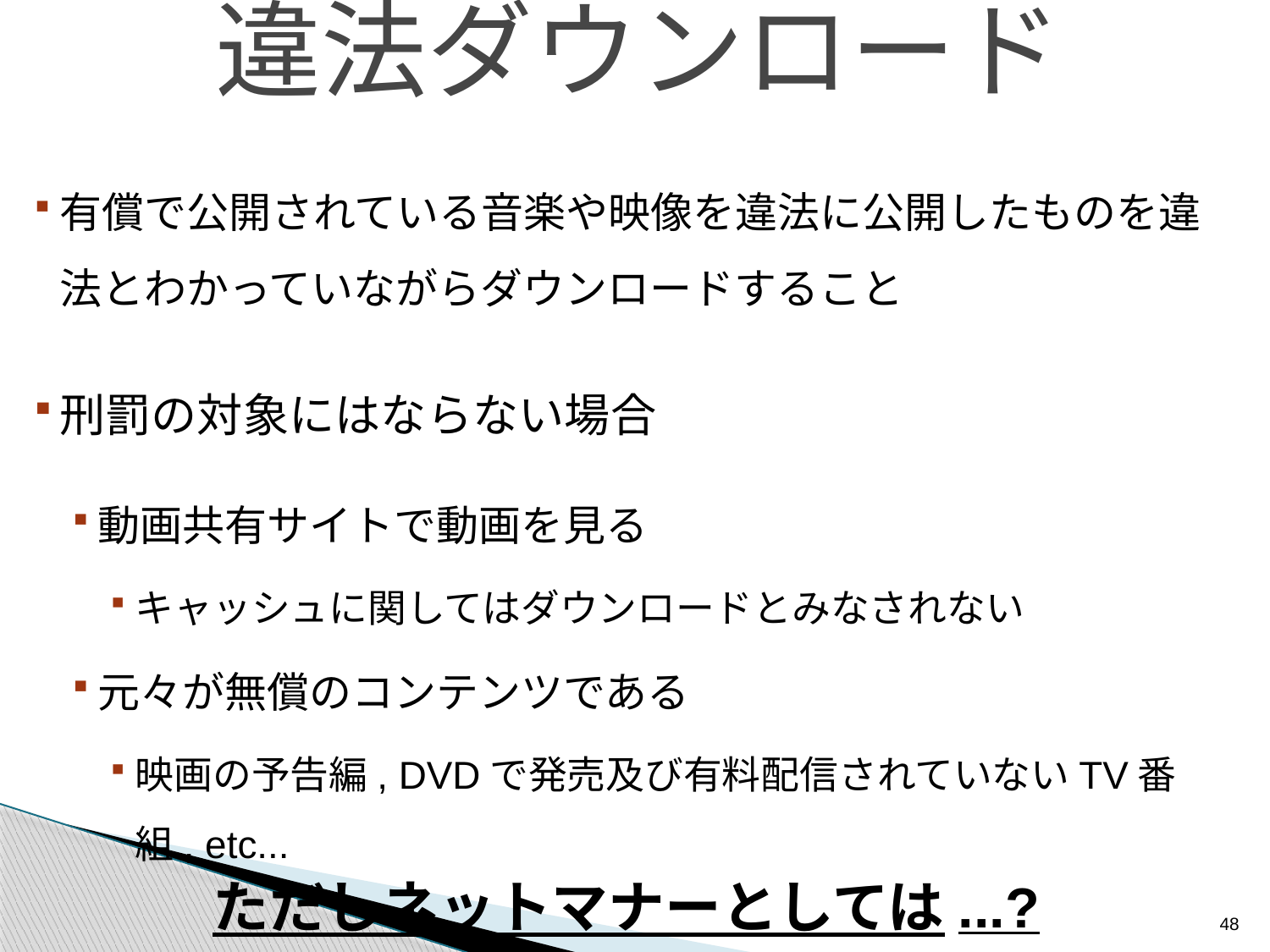

# 違法ダウンロード
有償で公開されている音楽や映像を違法に公開したものを違法とわかっていながらダウンロードすること
刑罰の対象にはならない場合
動画共有サイトで動画を見る
キャッシュに関してはダウンロードとみなされない
元々が無償のコンテンツである
映画の予告編, DVDで発売及び有料配信されていないTV番組, etc...
ただしネットマナーとしては...?
48